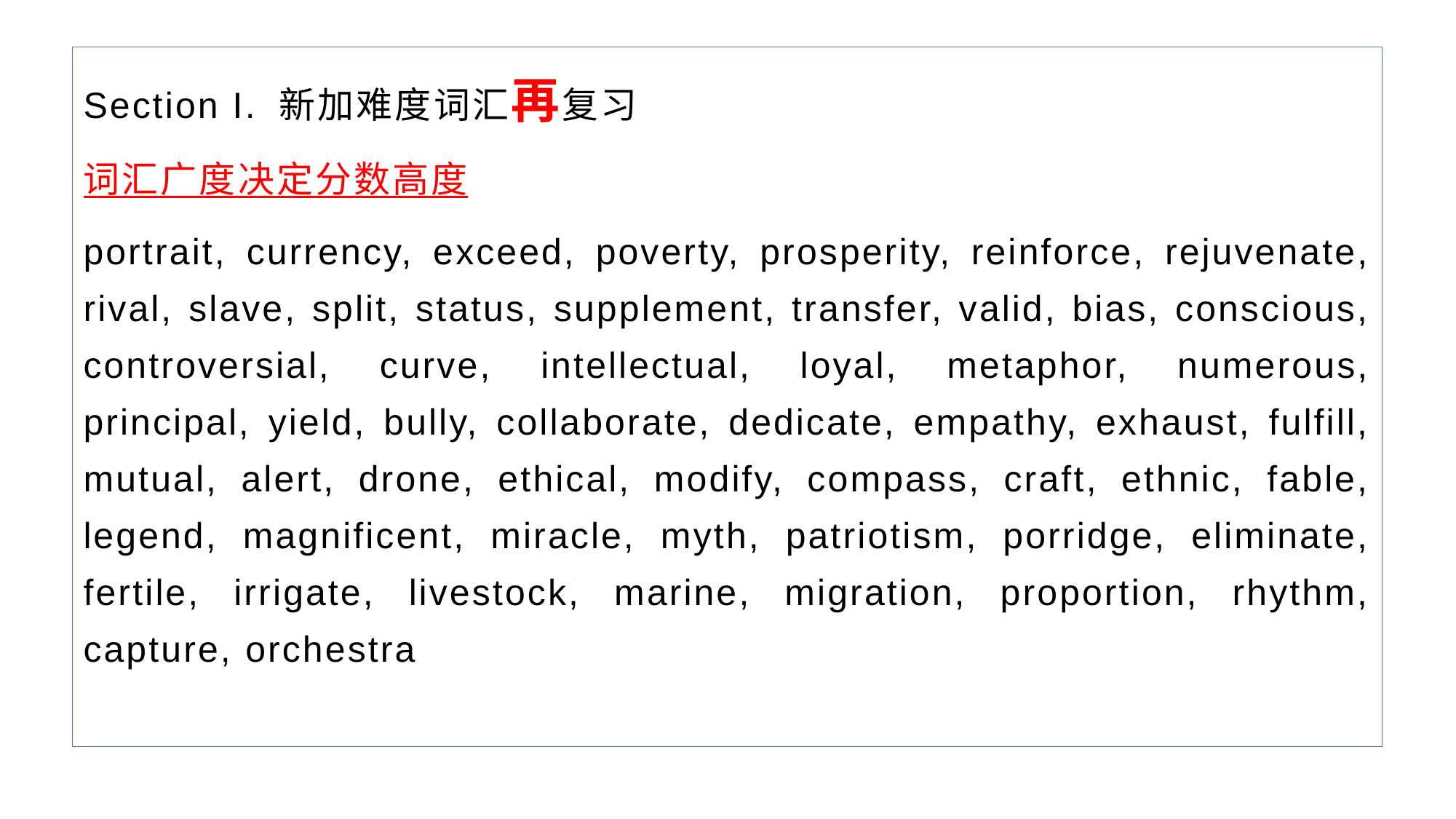

Section I. 新加难度词汇再复习
词汇广度决定分数高度
portrait, currency, exceed, poverty, prosperity, reinforce, rejuvenate, rival, slave, split, status, supplement, transfer, valid, bias, conscious, controversial, curve, intellectual, loyal, metaphor, numerous, principal, yield, bully, collaborate, dedicate, empathy, exhaust, fulfill, mutual, alert, drone, ethical, modify, compass, craft, ethnic, fable, legend, magnificent, miracle, myth, patriotism, porridge, eliminate, fertile, irrigate, livestock, marine, migration, proportion, rhythm, capture, orchestra